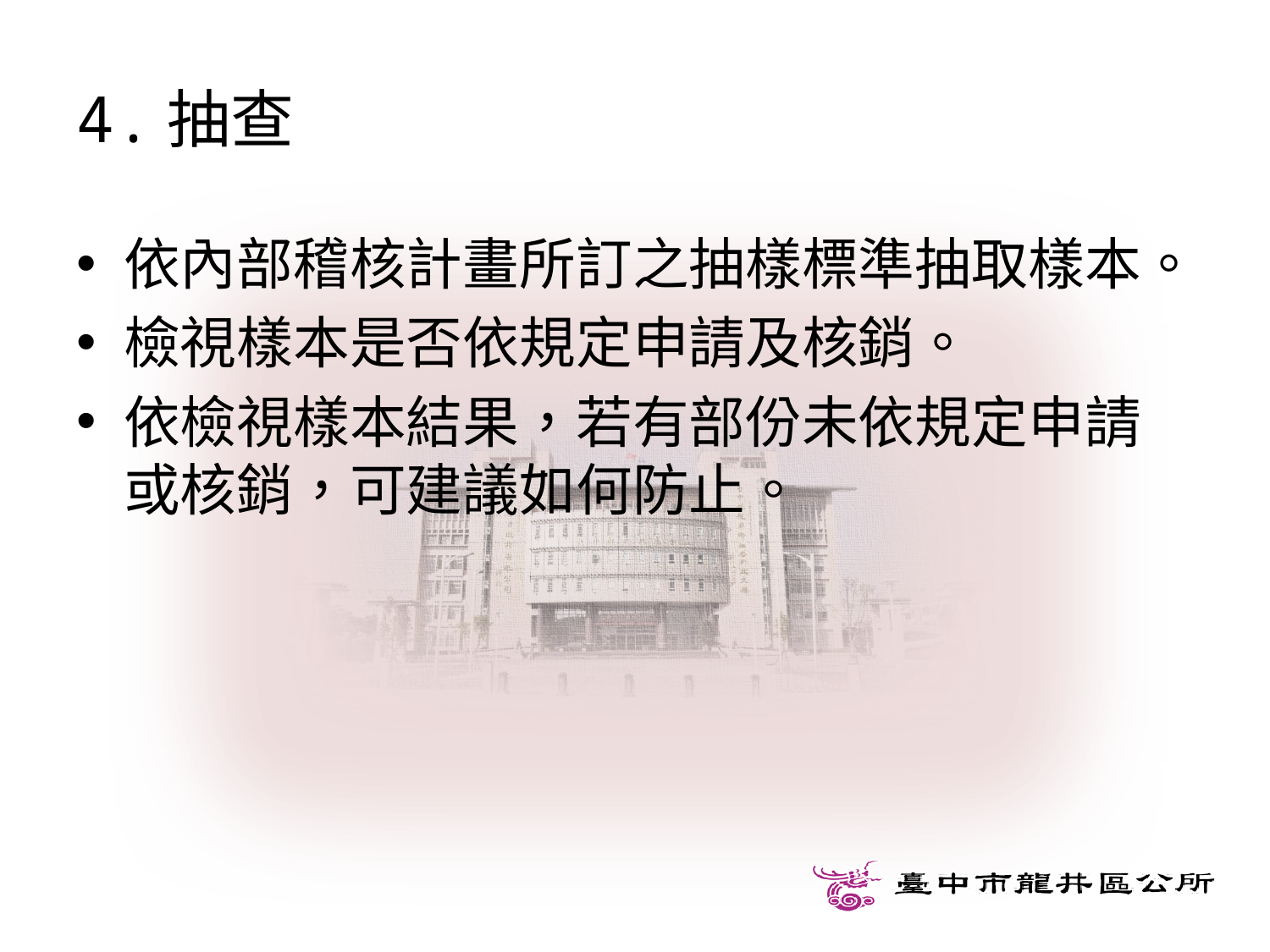

# 4.抽查
依內部稽核計畫所訂之抽樣標準抽取樣本。
檢視樣本是否依規定申請及核銷。
依檢視樣本結果，若有部份未依規定申請或核銷，可建議如何防止。